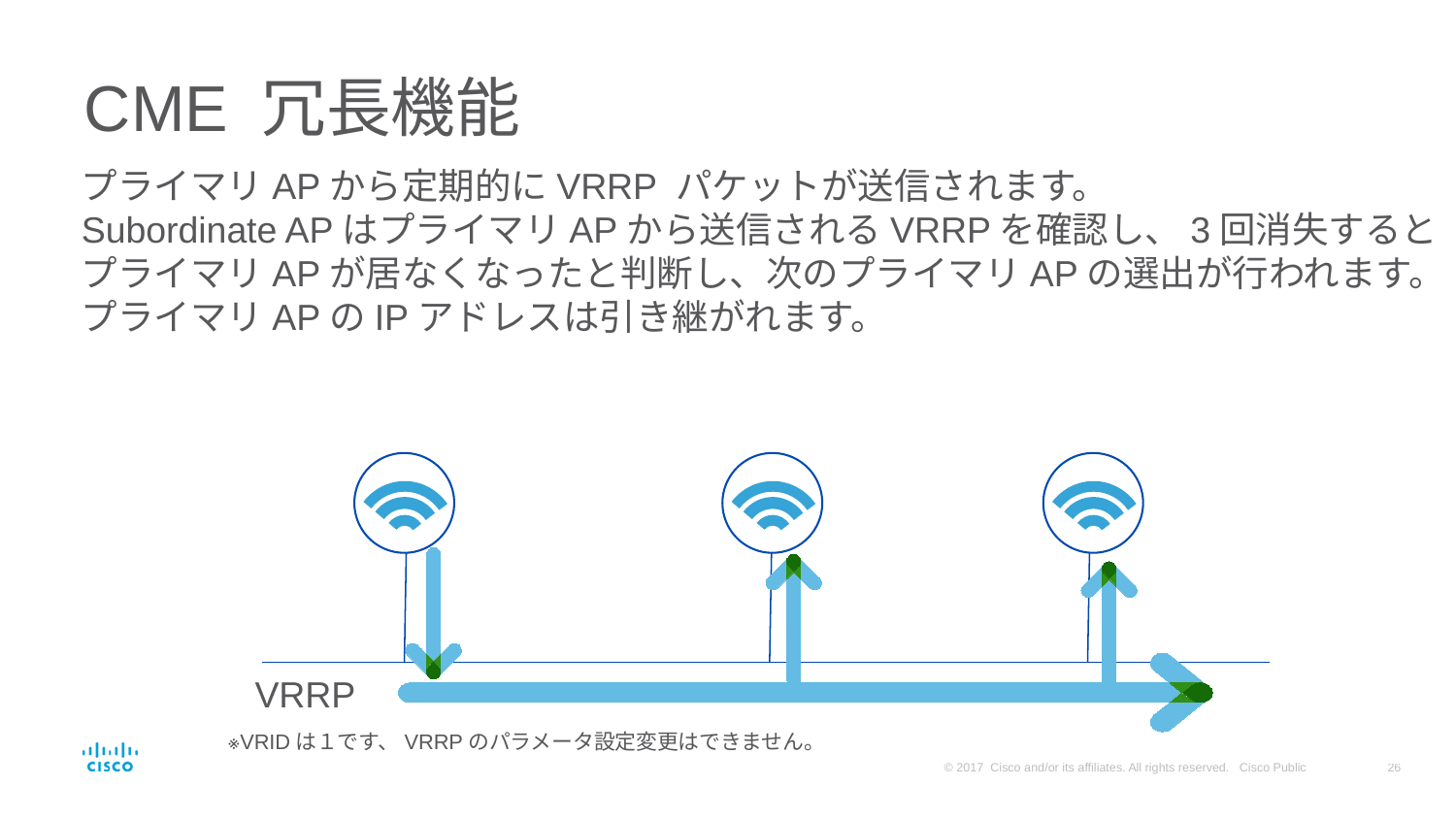

# CME 冗長機能
プライマリAPから定期的にVRRP パケットが送信されます。
Subordinate APはプライマリAPから送信されるVRRPを確認し、3回消失すると
プライマリAPが居なくなったと判断し、次のプライマリAPの選出が行われます。
プライマリAPのIPアドレスは引き継がれます。

VRRP
※VRIDは１です、VRRPのパラメータ設定変更はできません。